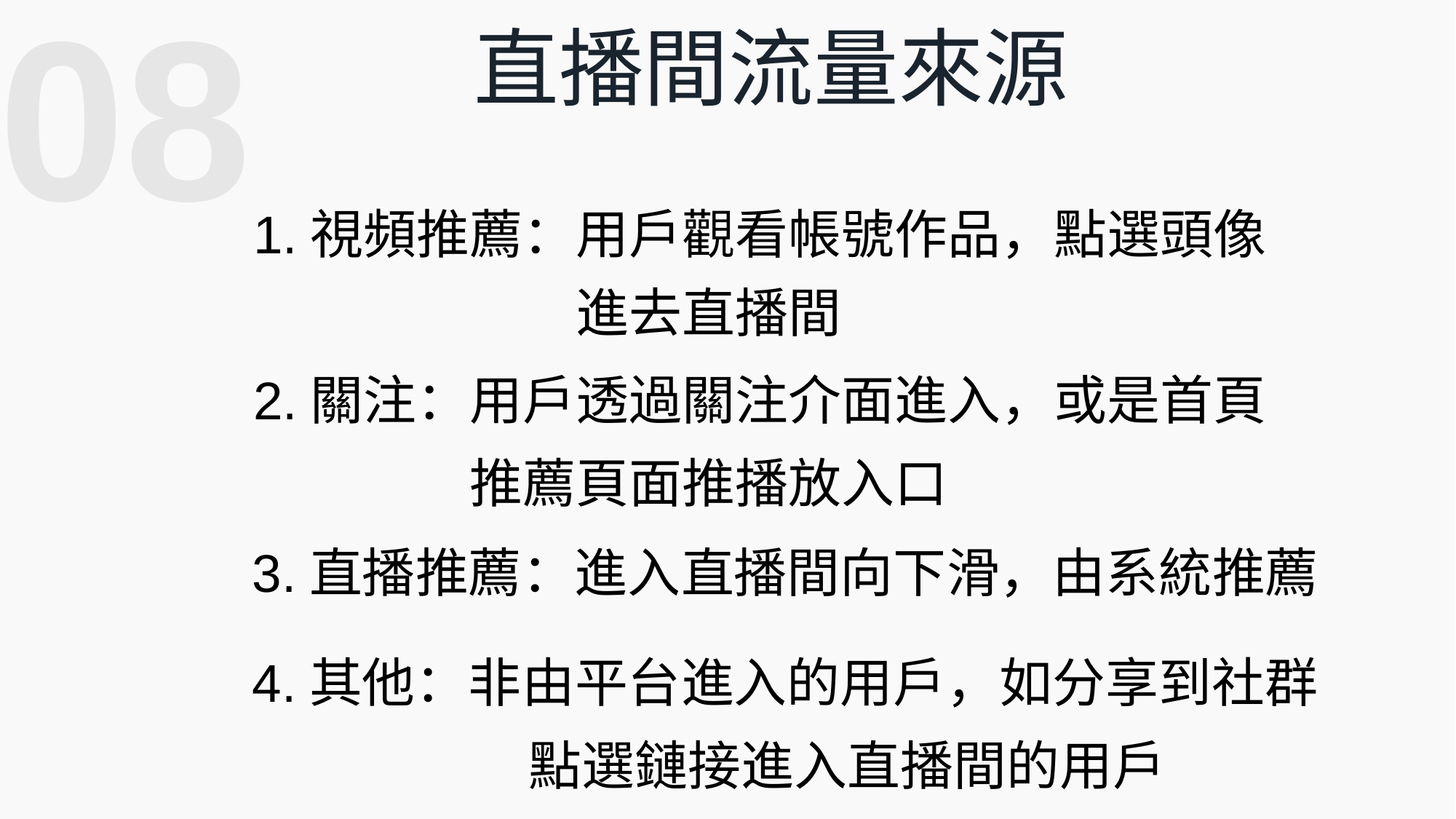

08
直播間流量來源
82
1.視頻推薦：用戶觀看帳號作品，點選頭像
進去直播間
2.關注：用戶透過關注介面進入，或是首頁
推薦頁面推播放入口
3.直播推薦：進入直播間向下滑，由系統推薦
4.其他：非由平台進入的用戶，如分享到社群
點選鏈接進入直播間的用戶